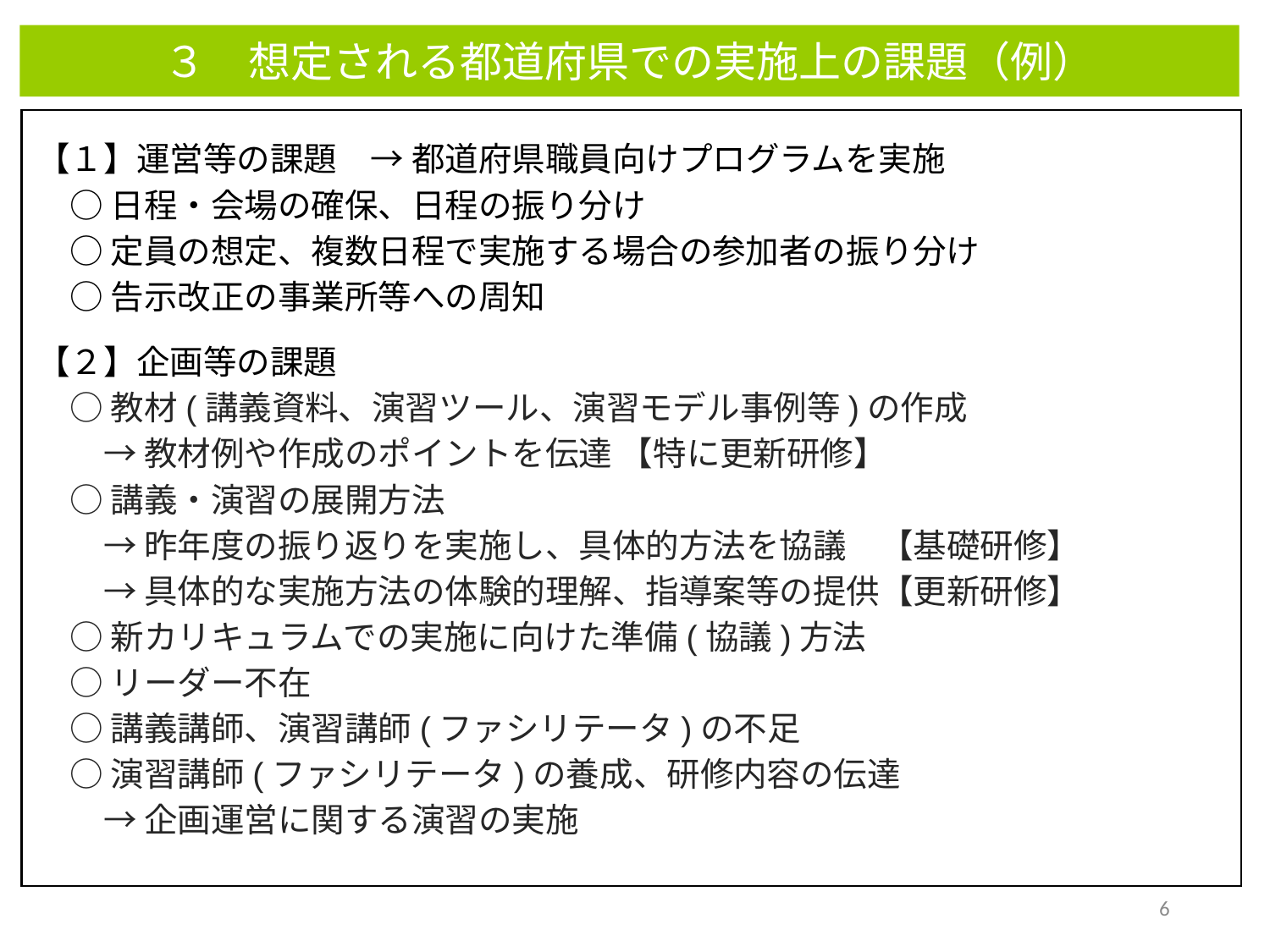

３　想定される都道府県での実施上の課題（例）

【１】運営等の課題　→ 都道府県職員向けプログラムを実施
　○ 日程・会場の確保、日程の振り分け
　○ 定員の想定、複数日程で実施する場合の参加者の振り分け
　○ 告示改正の事業所等への周知

【２】企画等の課題
　○ 教材(講義資料、演習ツール、演習モデル事例等)の作成
　　→ 教材例や作成のポイントを伝達 【特に更新研修】
　○ 講義・演習の展開方法
　　→ 昨年度の振り返りを実施し、具体的方法を協議　【基礎研修】
　　→ 具体的な実施方法の体験的理解、指導案等の提供【更新研修】
　○ 新カリキュラムでの実施に向けた準備(協議)方法
　○ リーダー不在
　○ 講義講師、演習講師(ファシリテータ)の不足
　○ 演習講師(ファシリテータ)の養成、研修内容の伝達
　　→ 企画運営に関する演習の実施
6